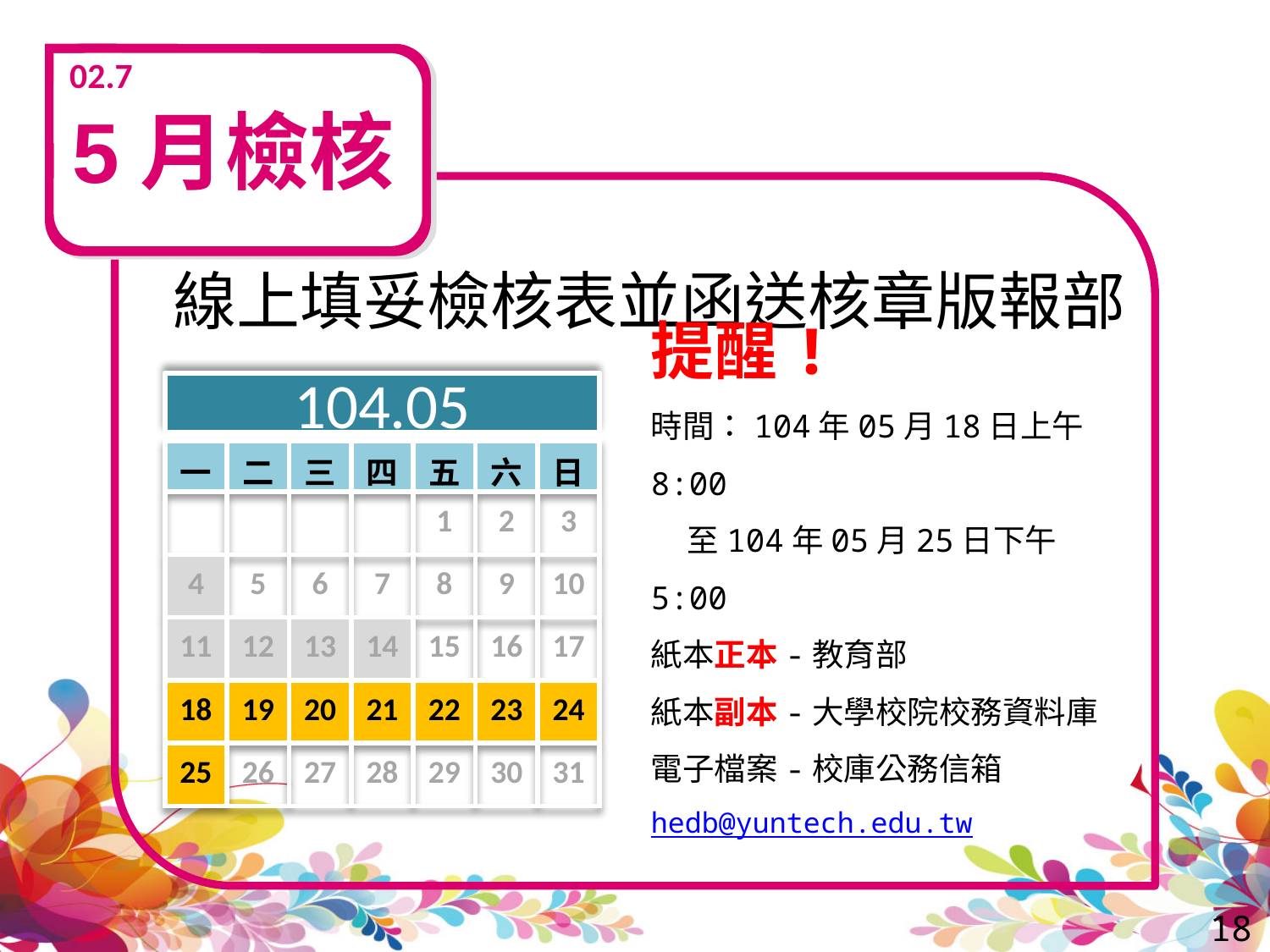

02.7

5月檢核

線上填妥檢核表並函送核章版報部
提醒!
時間：104年05月18日上午8:00
    至104年05月25日下午5:00
紙本正本-教育部
紙本副本-大學校院校務資料庫
電子檔案-校庫公務信箱
     hedb@yuntech.edu.tw
104.05
| 一 | 二 | 三 | 四 | 五 | 六 | 日 |
| --- | --- | --- | --- | --- | --- | --- |
|  |  |  |  | 1 | 2 | 3 |
| 4 | 5 | 6 | 7 | 8 | 9 | 10 |
| 11 | 12 | 13 | 14 | 15 | 16 | 17 |
| 18 | 19 | 20 | 21 | 22 | 23 | 24 |
| 25 | 26 | 27 | 28 | 29 | 30 | 31 |
18